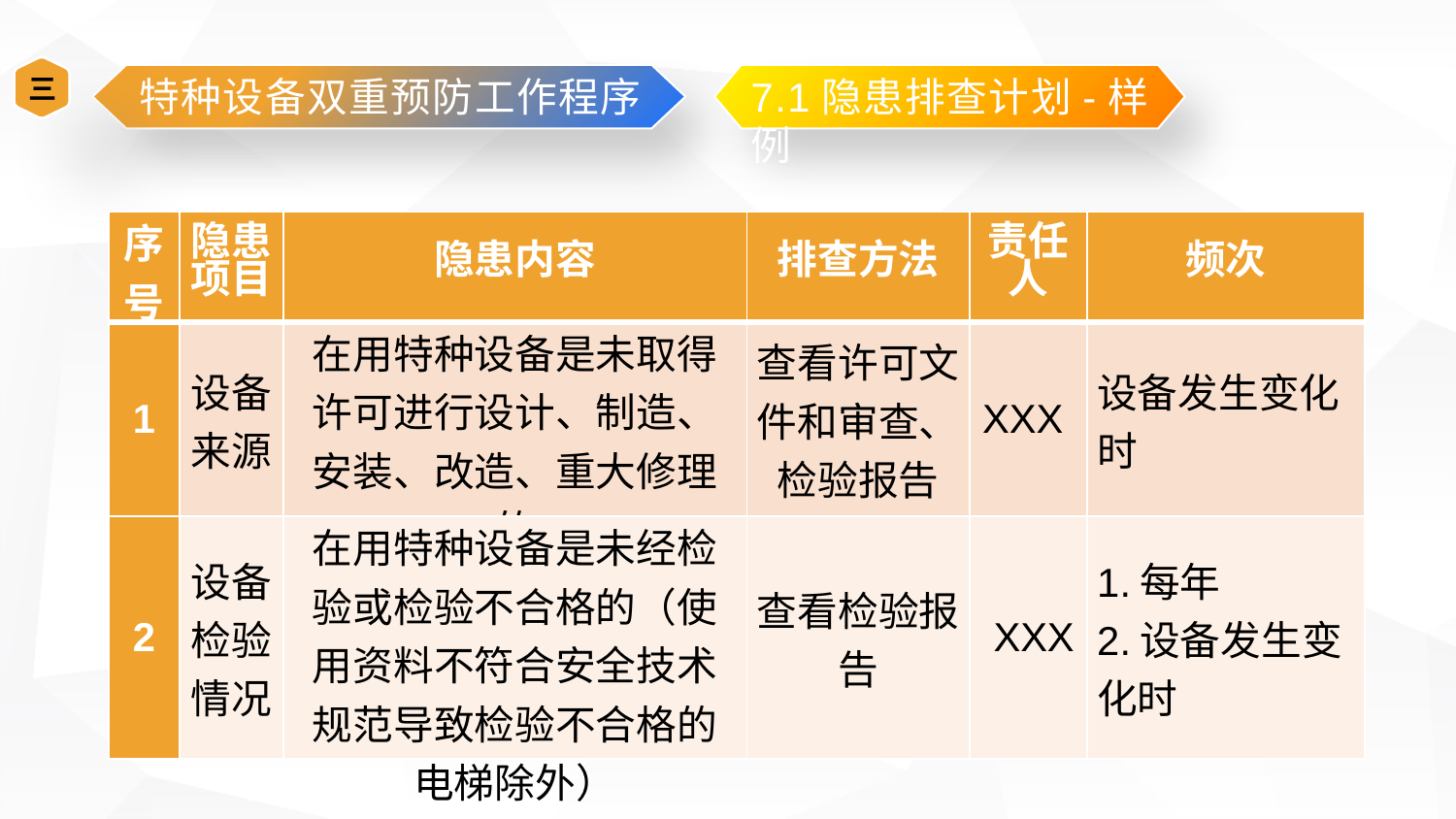

三

特种设备双重预防工作程序

7.1隐患排查计划-样例
| 序号 | 隐患项目 | 隐患内容 | 排查方法 | 责任人 | 频次 |
| --- | --- | --- | --- | --- | --- |
| 1 | 设备来源 | 在用特种设备是未取得许可进行设计、制造、安装、改造、重大修理的 | 查看许可文件和审查、检验报告 | XXX | 设备发生变化时 |
| 2 | 设备检验情况 | 在用特种设备是未经检验或检验不合格的（使用资料不符合安全技术规范导致检验不合格的电梯除外） | 查看检验报告 | XXX | 1.每年 2.设备发生变化时 |

82